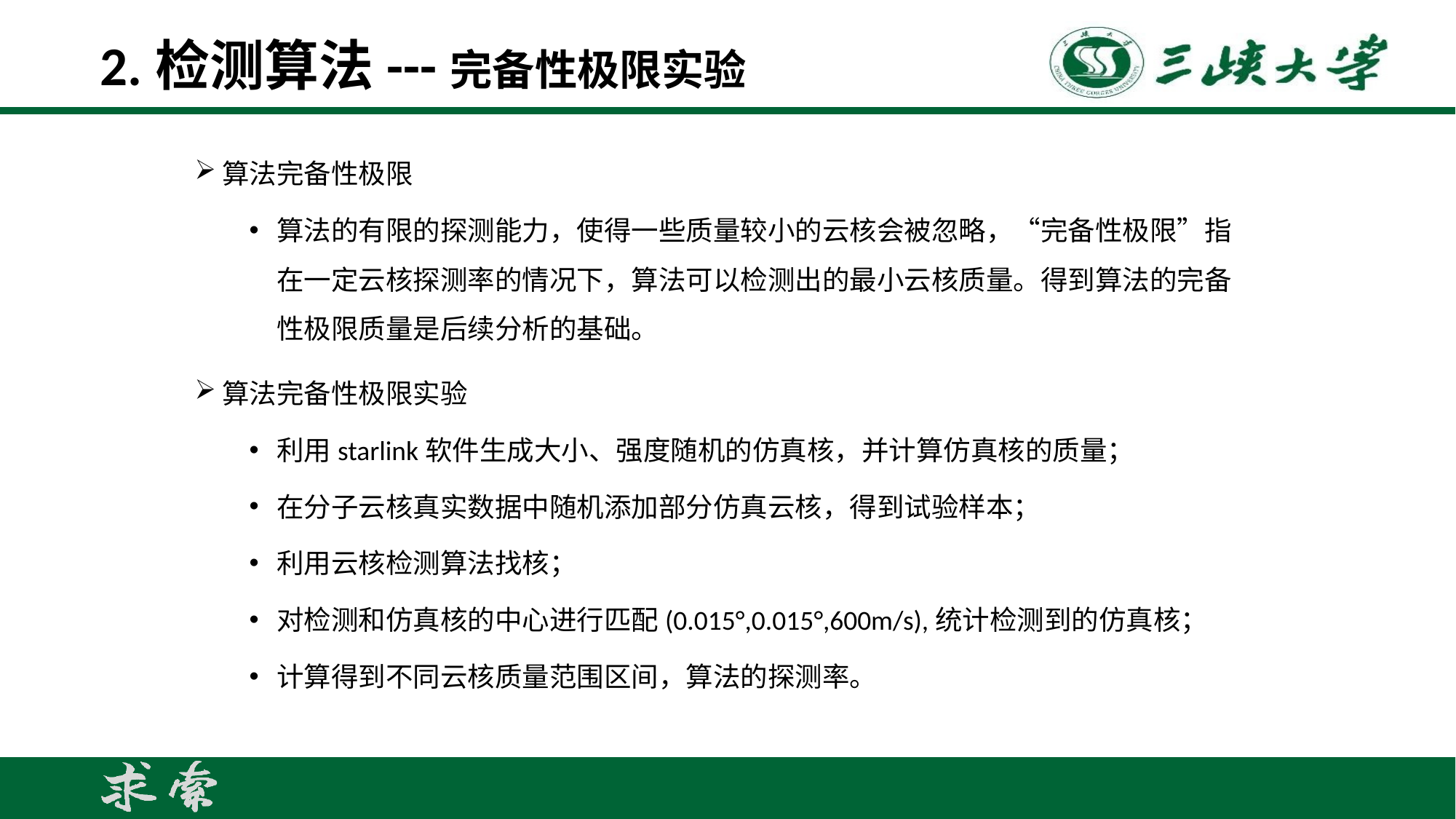

# 2.检测算法---完备性极限实验
算法完备性极限
算法的有限的探测能力，使得一些质量较小的云核会被忽略，“完备性极限”指在一定云核探测率的情况下，算法可以检测出的最小云核质量。得到算法的完备性极限质量是后续分析的基础。
算法完备性极限实验
利用starlink软件生成大小、强度随机的仿真核，并计算仿真核的质量；
在分子云核真实数据中随机添加部分仿真云核，得到试验样本；
利用云核检测算法找核；
对检测和仿真核的中心进行匹配(0.015°,0.015°,600m/s),统计检测到的仿真核；
计算得到不同云核质量范围区间，算法的探测率。